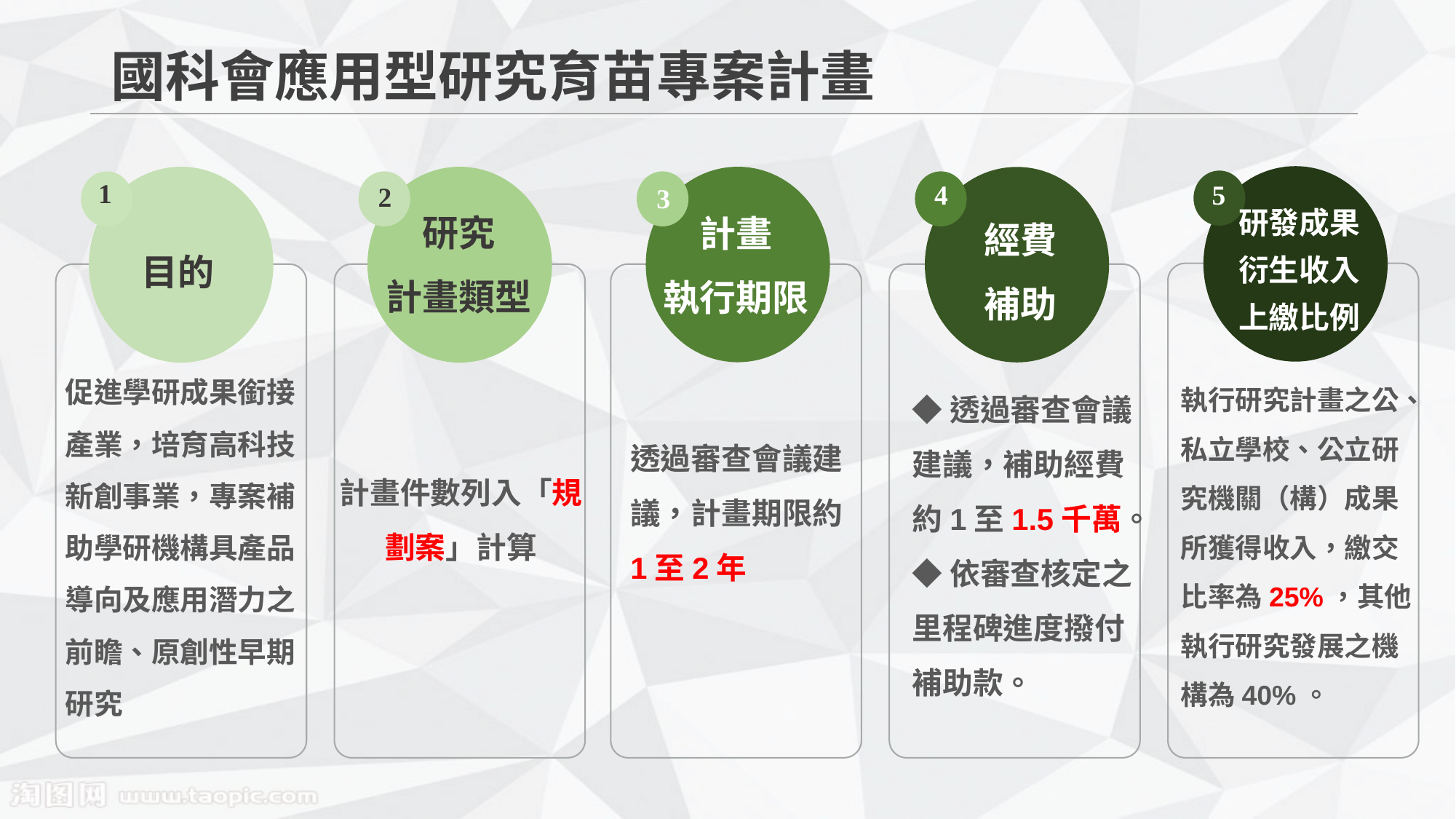

國科會應用型研究育苗專案計畫
2
3

研究
計畫類型
計畫
執行期限
研發成果衍生收入上繳比例
目的
經費
補助

促進學研成果銜接產業，培育高科技新創事業，專案補助學研機構具產品導向及應用潛力之前瞻、原創性早期研究
執行研究計畫之公、私立學校、公立研究機關（構）成果所獲得收入，繳交比率為25%，其他執行研究發展之機構為40%。
◆透過審查會議建議，補助經費約1至1.5千萬。
◆依審查核定之里程碑進度撥付補助款。
透過審查會議建議，計畫期限約1至2年
計畫件數列入「規劃案」計算
1
4
5